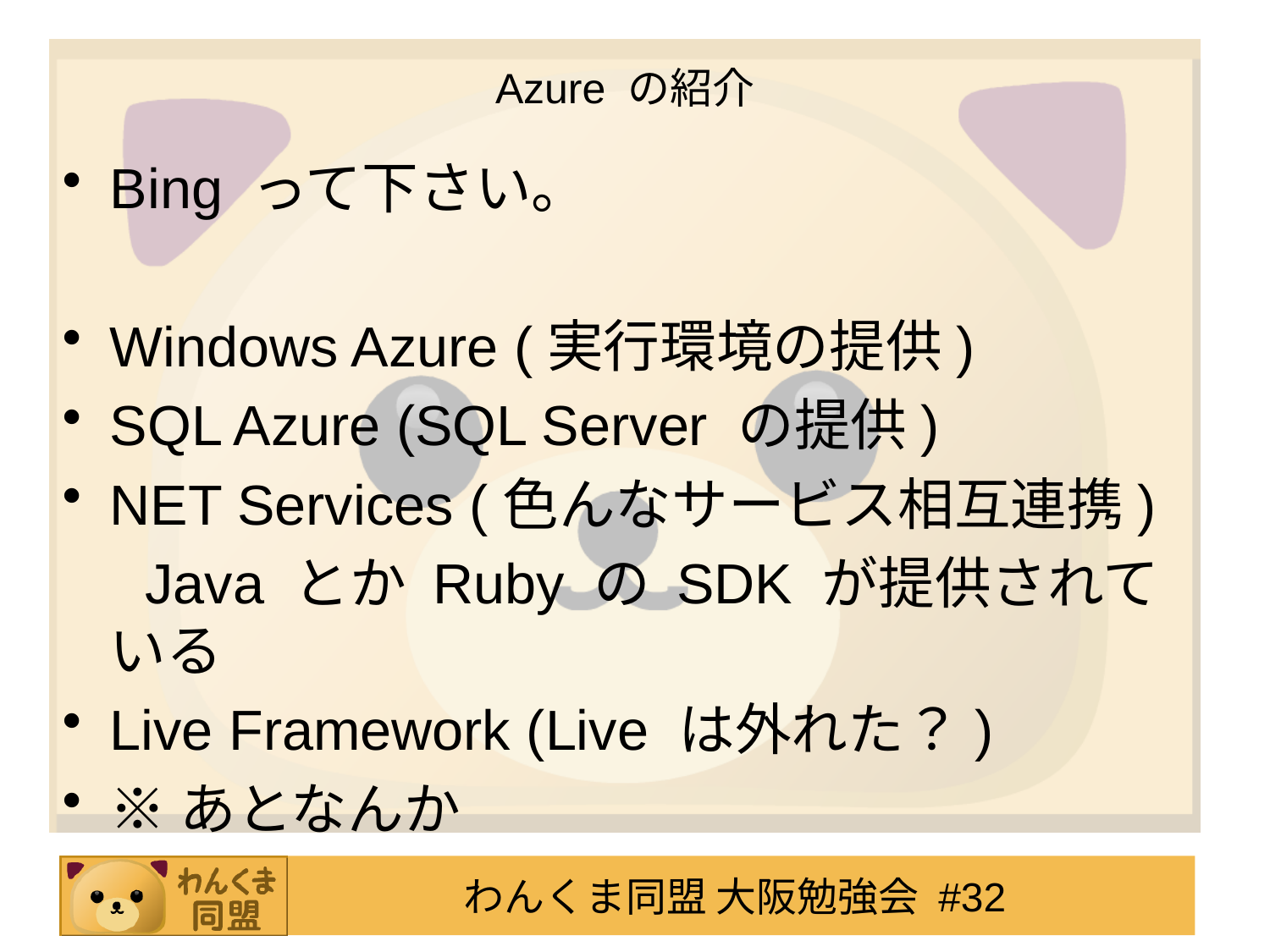

# Azure の紹介
Bing って下さい。

Windows Azure (実行環境の提供)
SQL Azure (SQL Server の提供)
NET Services (色んなサービス相互連携)
　 Java とか Ruby の SDK が提供されている
Live Framework (Live は外れた？)
※あとなんか